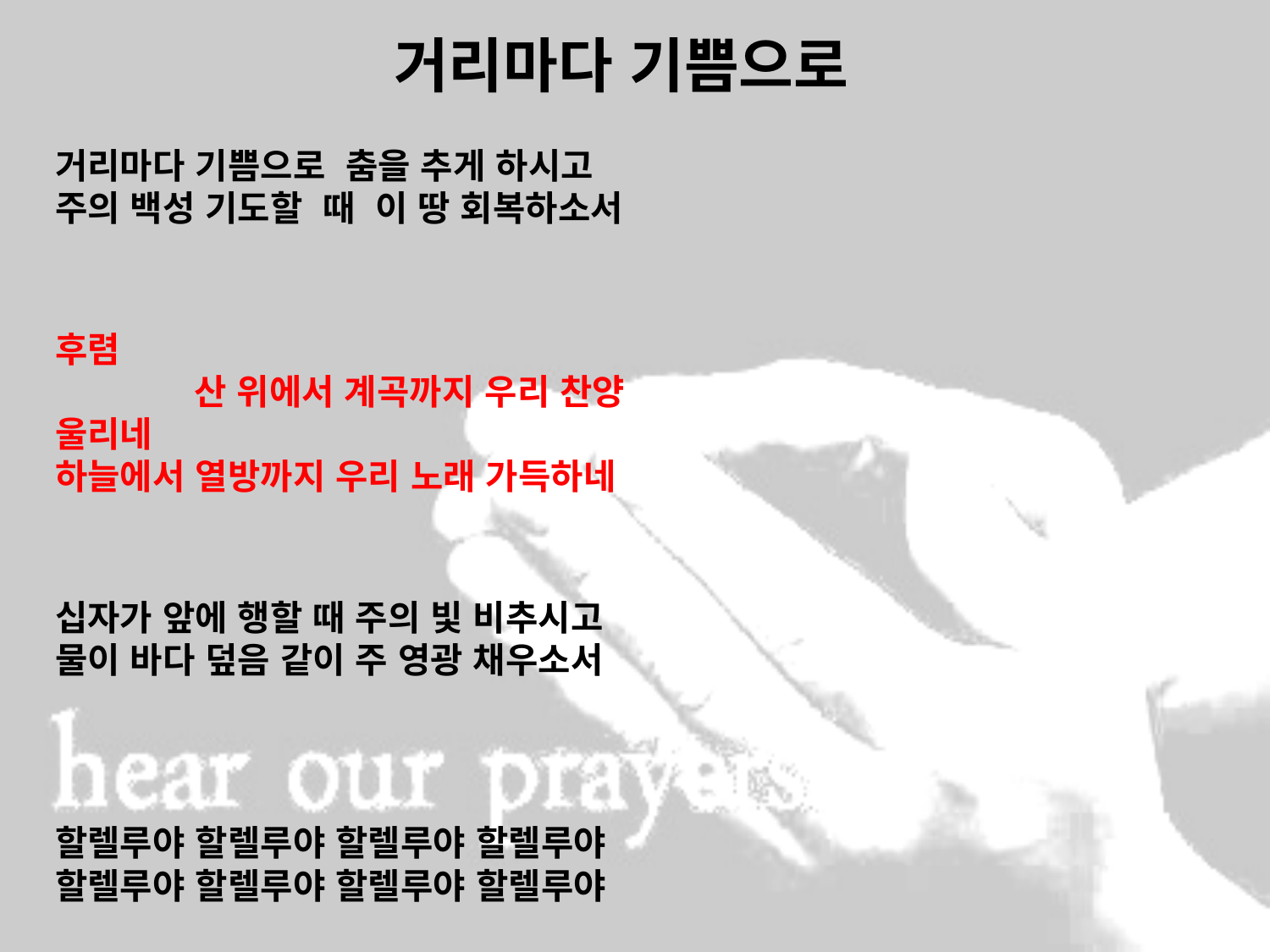

# 거리마다 기쁨으로
거리마다 기쁨으로  춤을 추게 하시고
주의 백성 기도할  때  이 땅 회복하소서

후렴                                                                        산 위에서 계곡까지 우리 찬양 울리네
하늘에서 열방까지 우리 노래 가득하네

십자가 앞에 행할 때 주의 빛 비추시고
물이 바다 덮음 같이 주 영광 채우소서

할렐루야 할렐루야 할렐루야 할렐루야
할렐루야 할렐루야 할렐루야 할렐루야